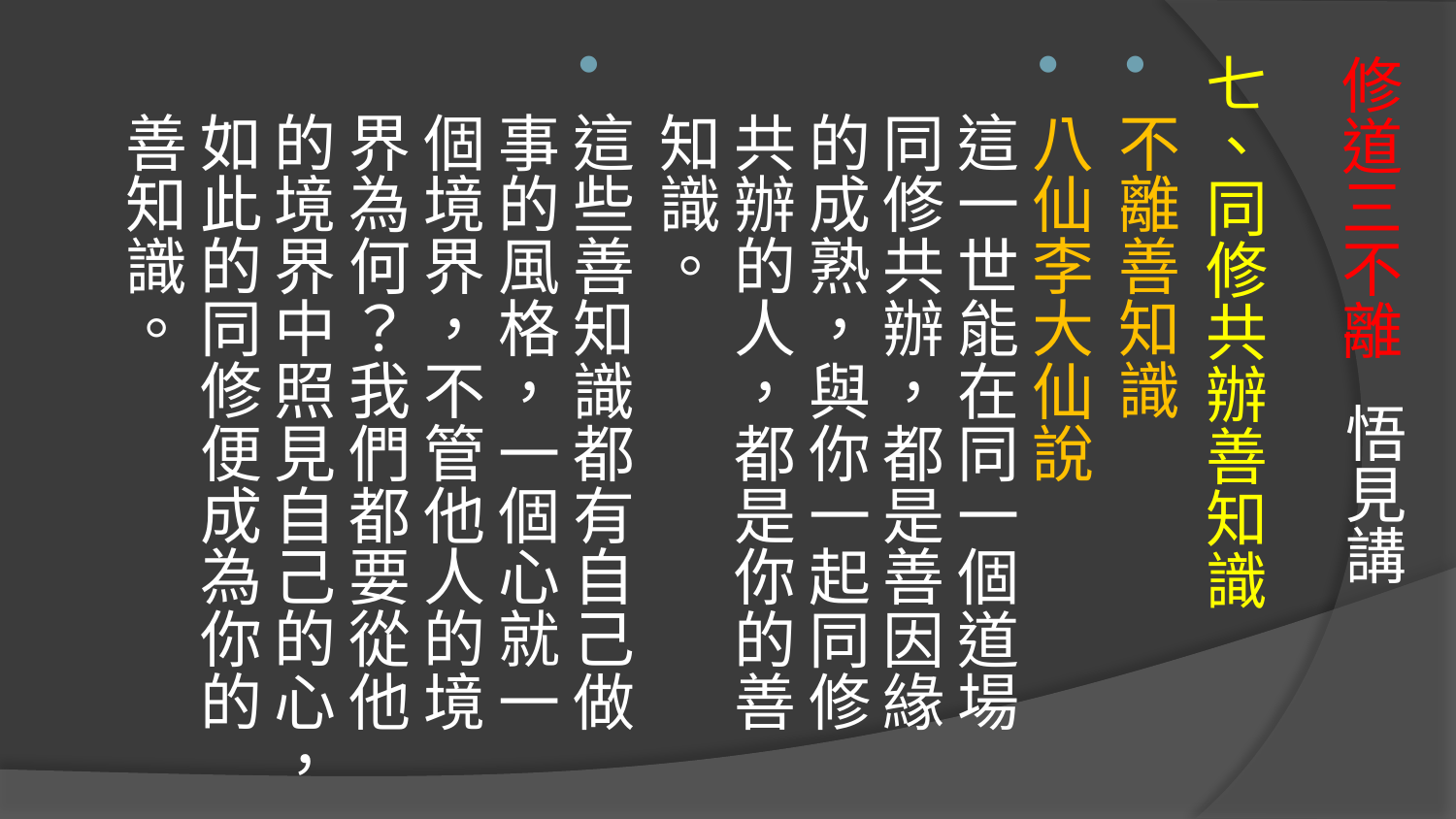

七、同修共辦善知識
不離善知識
八仙李大仙說
這一世能在同一個道場同修共辦，都是善因緣的成熟，與你一起同修共辦的人，都是你的善知識。
這些善知識都有自己做事的風格，一個心就一個境界，不管他人的境界為何？我們都要從他的境界中照見自己的心，如此的同修便成為你的善知識。

# 修道三不離   悟見講